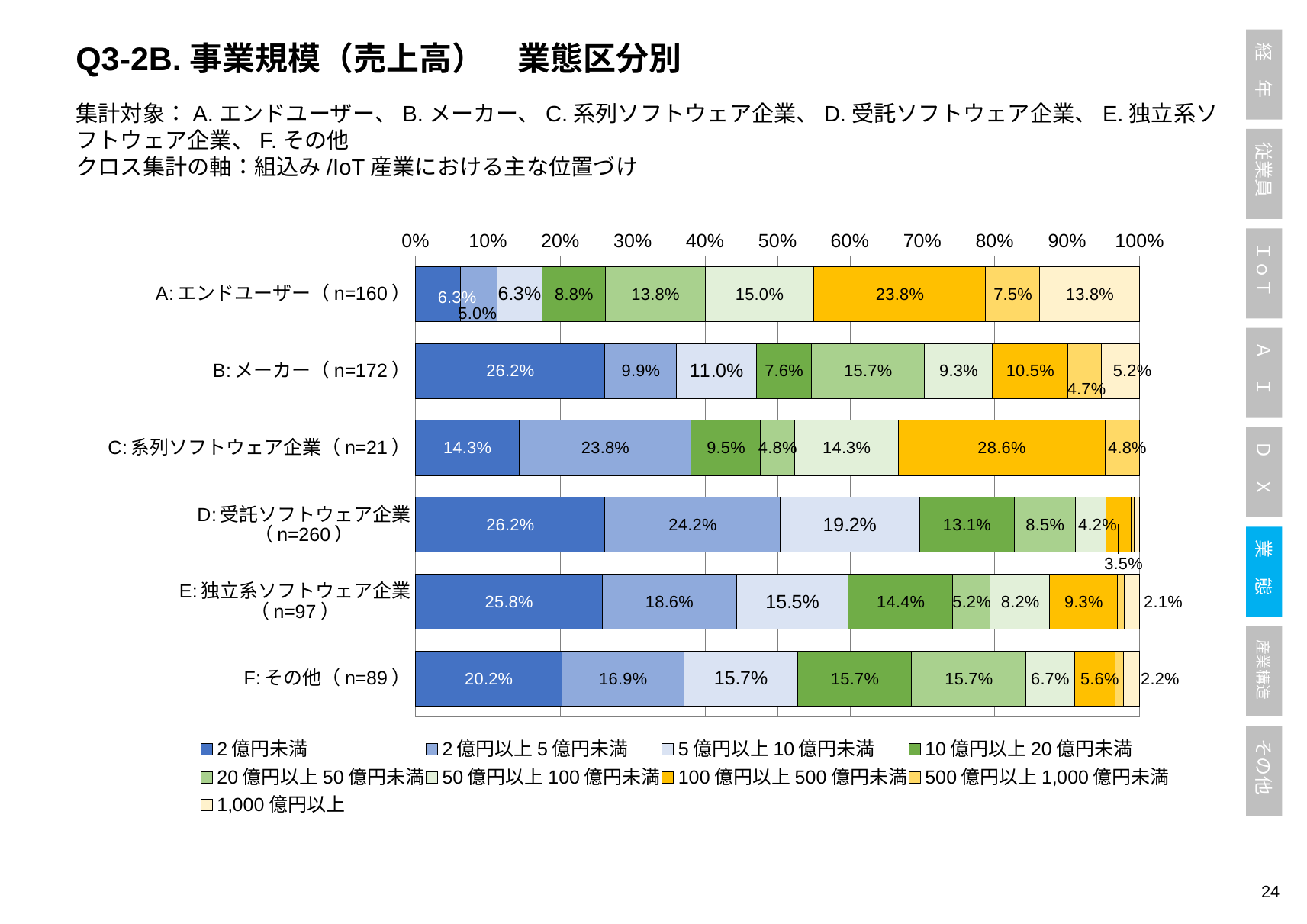

Q3-2B.事業規模（売上高）　業態区分別
集計対象：A.エンドユーザー、B.メーカー、C.系列ソフトウェア企業、D.受託ソフトウェア企業、E.独立系ソフトウェア企業、F.その他
クロス集計の軸：組込み/IoT産業における主な位置づけ

### Chart

| Category | 2億円未満 | 2億円以上5億円未満 | 5億円以上10億円未満 | 10億円以上20億円未満 | 20億円以上50億円未満 | 50億円以上100億円未満 | 100億円以上500億円未満 | 500億円以上1,000億円未満 | 1,000億円以上 |
|---|---|---|---|---|---|---|---|---|---|
| A:エンドユーザー（n=160） | 0.0625 | 0.05 | 0.0625 | 0.0875 | 0.1375 | 0.15 | 0.2375 | 0.075 | 0.1375 |
| B:メーカー（n=172） | 0.2616279069767442 | 0.09883720930232558 | 0.11046511627906977 | 0.0755813953488372 | 0.1569767441860465 | 0.09302325581395349 | 0.10465116279069768 | 0.046511627906976744 | 0.05232558139534884 |
| C:系列ソフトウェア企業（n=21） | 0.14285714285714285 | 0.23809523809523808 | 0.0 | 0.09523809523809523 | 0.047619047619047616 | 0.14285714285714285 | 0.2857142857142857 | 0.047619047619047616 | 0.0 |
| D:受託ソフトウェア企業（n=260） | 0.26153846153846155 | 0.2423076923076923 | 0.19230769230769232 | 0.13076923076923078 | 0.08461538461538462 | 0.04230769230769231 | 0.03461538461538462 | 0.0038461538461538464 | 0.007692307692307693 |
| E:独立系ソフトウェア企業（n=97） | 0.25773195876288657 | 0.18556701030927836 | 0.15463917525773196 | 0.14432989690721648 | 0.05154639175257732 | 0.08247422680412371 | 0.09278350515463918 | 0.010309278350515464 | 0.020618556701030927 |
| F:その他（n=89） | 0.20224719101123595 | 0.16853932584269662 | 0.15730337078651685 | 0.15730337078651685 | 0.15730337078651685 | 0.06741573033707865 | 0.056179775280898875 | 0.011235955056179775 | 0.02247191011235955 |
24